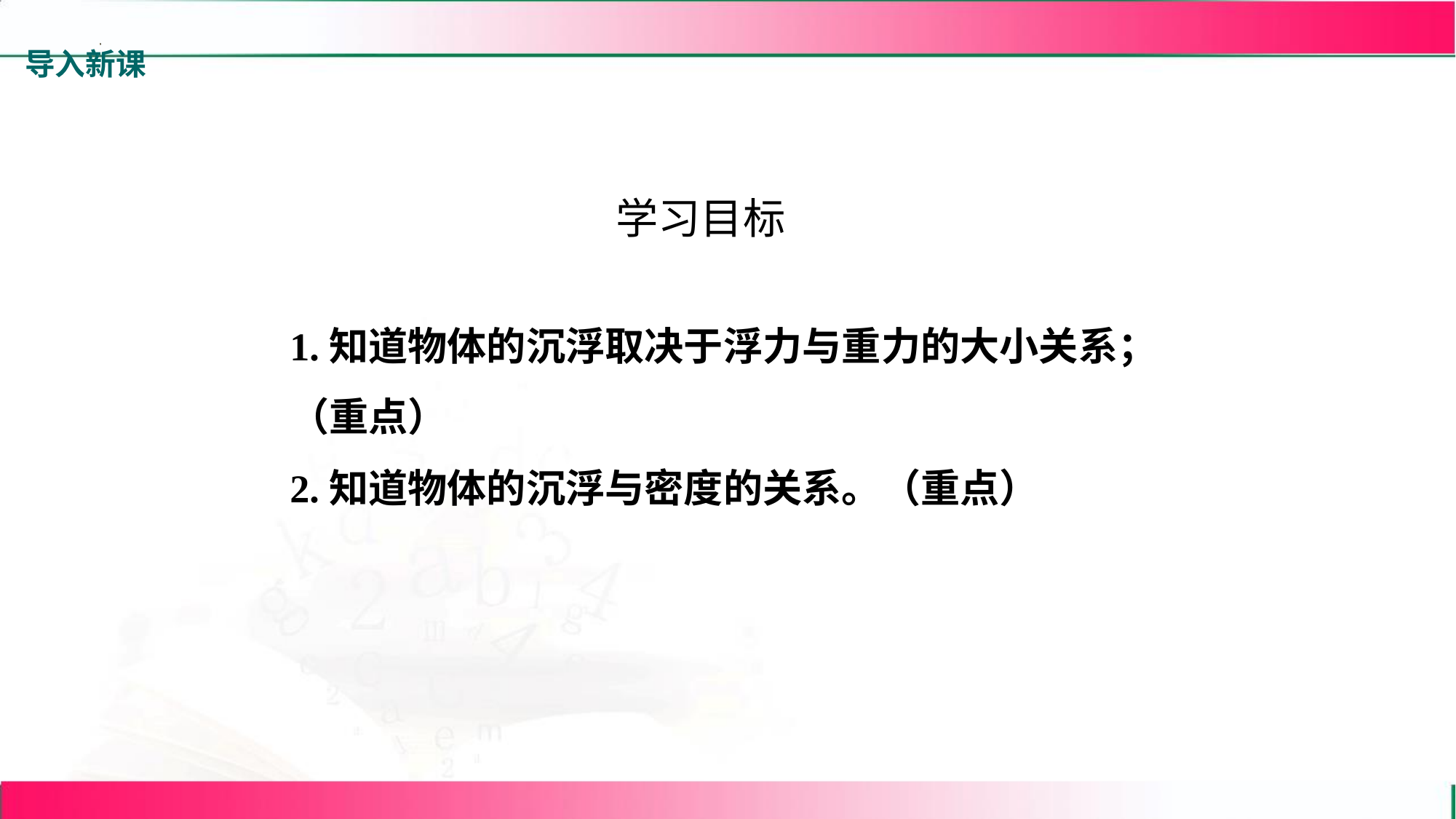

导入新课
学习目标
1.知道物体的沉浮取决于浮力与重力的大小关系；
（重点）
2.知道物体的沉浮与密度的关系。（重点）